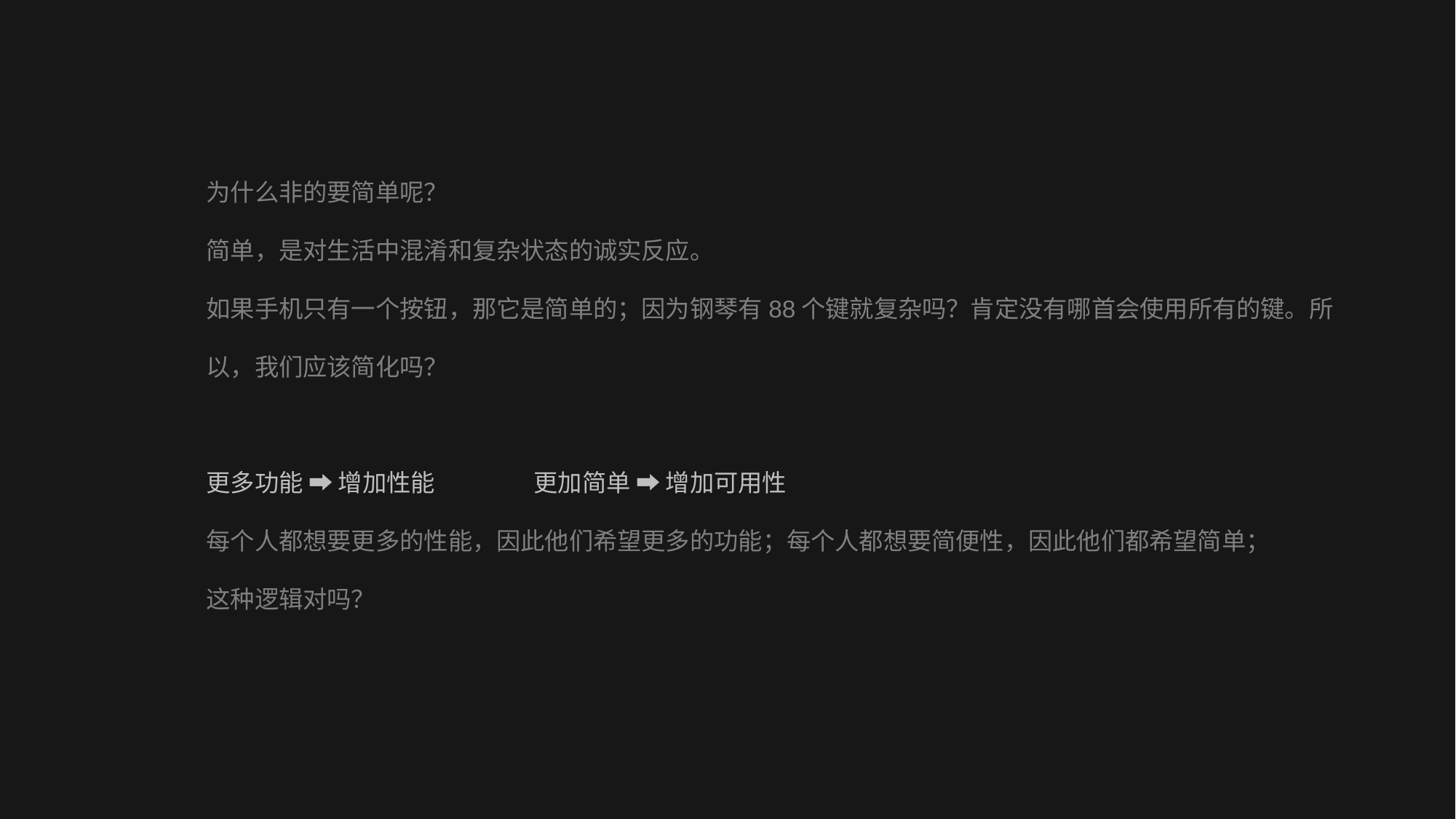

为什么非的要简单呢？
简单，是对生活中混淆和复杂状态的诚实反应。
如果手机只有一个按钮，那它是简单的；因为钢琴有88个键就复杂吗？肯定没有哪首会使用所有的键。所以，我们应该简化吗？

更多功能 ➡️ 增加性能	更加简单 ➡️ 增加可用性
每个人都想要更多的性能，因此他们希望更多的功能；每个人都想要简便性，因此他们都希望简单；
这种逻辑对吗？